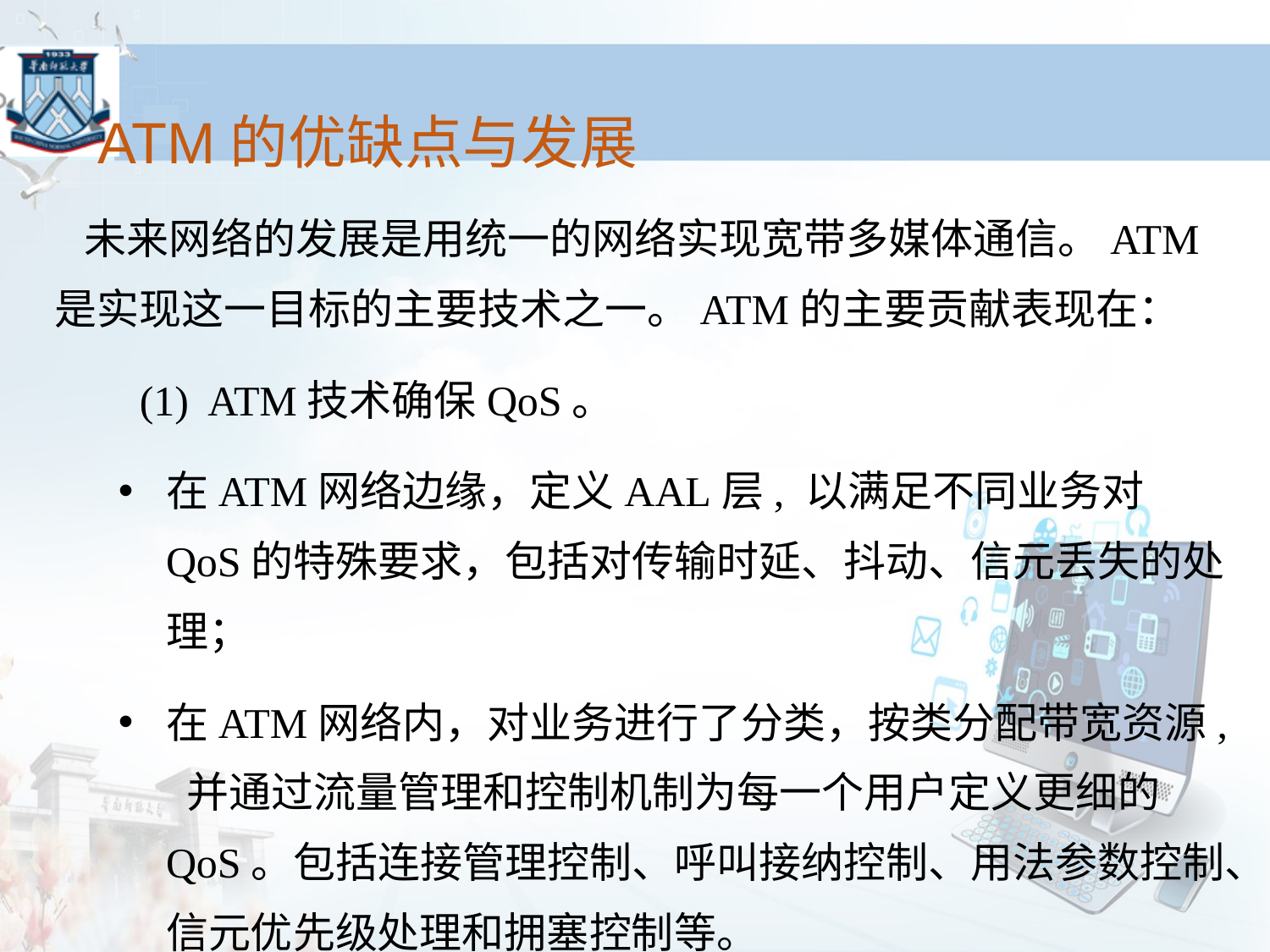

# ATM的优缺点与发展

  未来网络的发展是用统一的网络实现宽带多媒体通信。ATM是实现这一目标的主要技术之一。ATM的主要贡献表现在：
        (1)  ATM技术确保QoS。
在ATM网络边缘，定义AAL层, 以满足不同业务对QoS的特殊要求，包括对传输时延、抖动、信元丢失的处理；
在ATM网络内，对业务进行了分类，按类分配带宽资源, 并通过流量管理和控制机制为每一个用户定义更细的QoS。包括连接管理控制、呼叫接纳控制、用法参数控制、信元优先级处理和拥塞控制等。